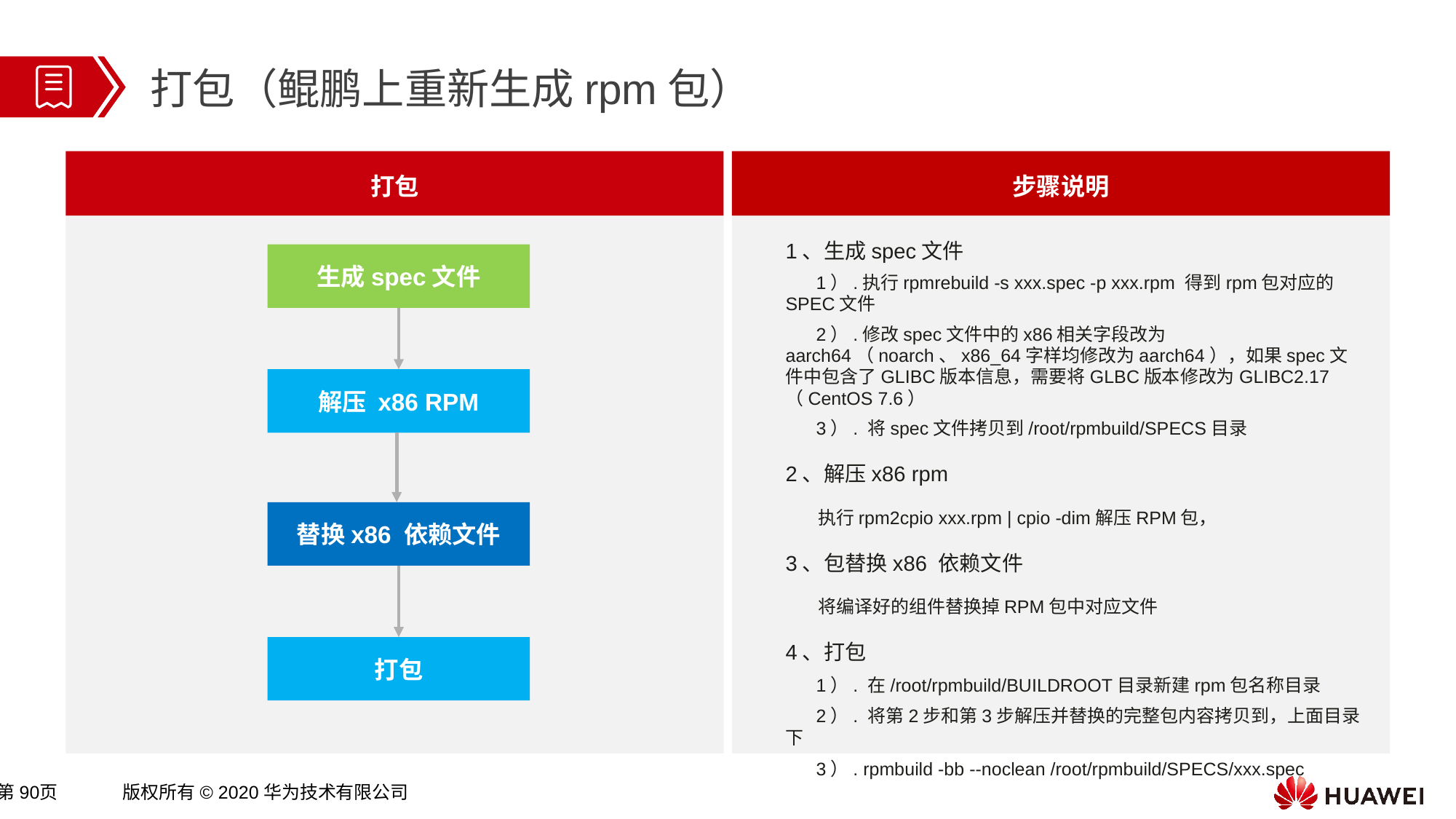

打包（鲲鹏上重新生成rpm包）

打包
步骤说明

1、生成spec文件
      1）.执行rpmrebuild -s xxx.spec -p xxx.rpm 得到rpm包对应的SPEC文件
      2）.修改spec文件中的x86相关字段改为aarch64（noarch、x86_64字样均修改为aarch64），如果spec文件中包含了GLIBC版本信息，需要将GLBC版本修改为GLIBC2.17（CentOS 7.6）
      3）. 将spec文件拷贝到/root/rpmbuild/SPECS目录
2、解压x86 rpm
       执行rpm2cpio xxx.rpm | cpio -dim解压RPM包，
3、包替换x86 依赖文件
       将编译好的组件替换掉RPM包中对应文件
4、打包
      1）. 在/root/rpmbuild/BUILDROOT目录新建rpm包名称目录
      2）. 将第2步和第3步解压并替换的完整包内容拷贝到，上面目录下
      3）. rpmbuild -bb --noclean /root/rpmbuild/SPECS/xxx.spec
生成spec文件
解压 x86 RPM
替换x86 依赖文件
打包